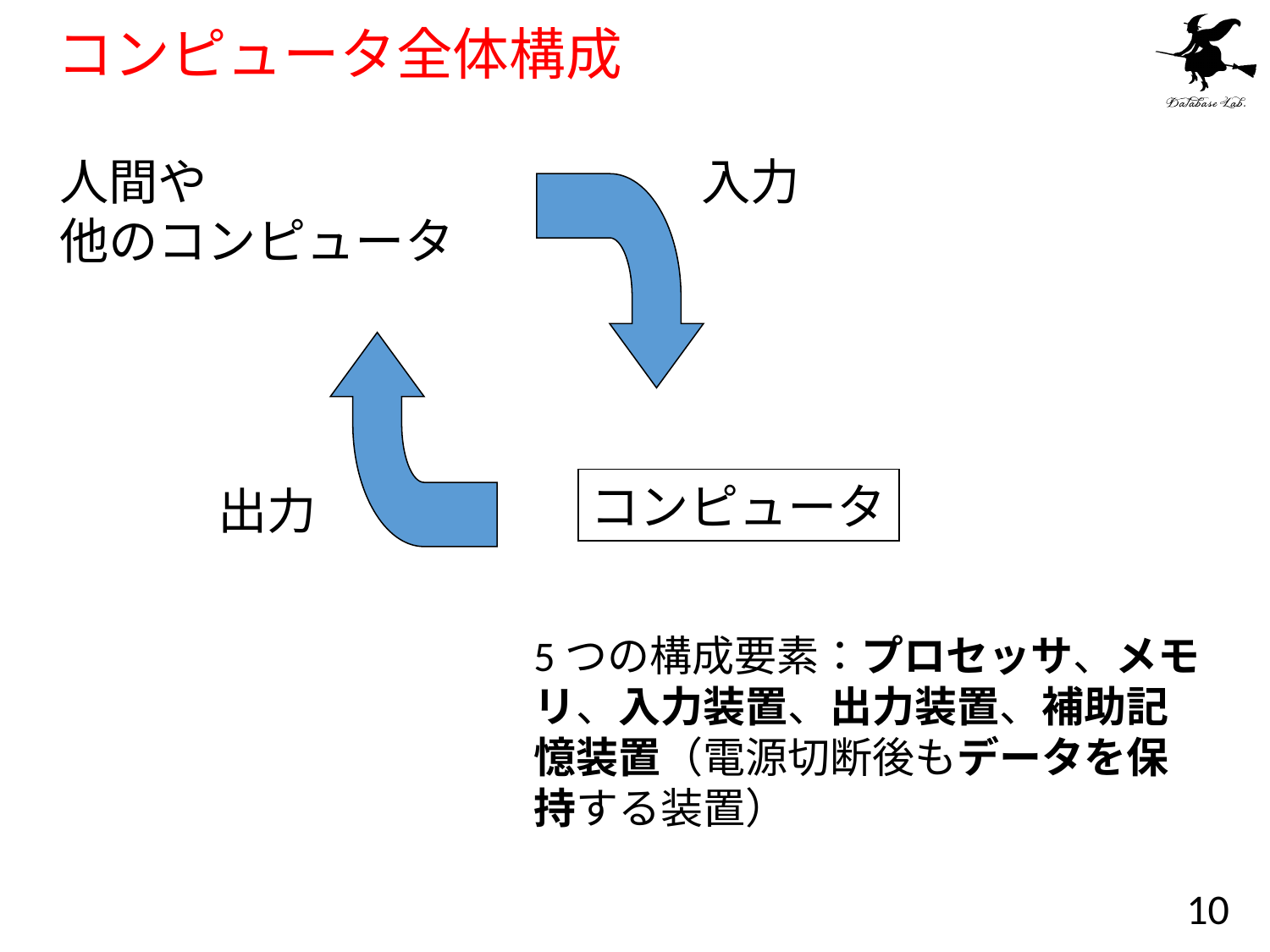

# コンピュータ全体構成
人間や
他のコンピュータ
入力

コンピュータ
人間
出力
5つの構成要素：プロセッサ、メモリ、入力装置、出力装置、補助記憶装置（電源切断後もデータを保持する装置）
10